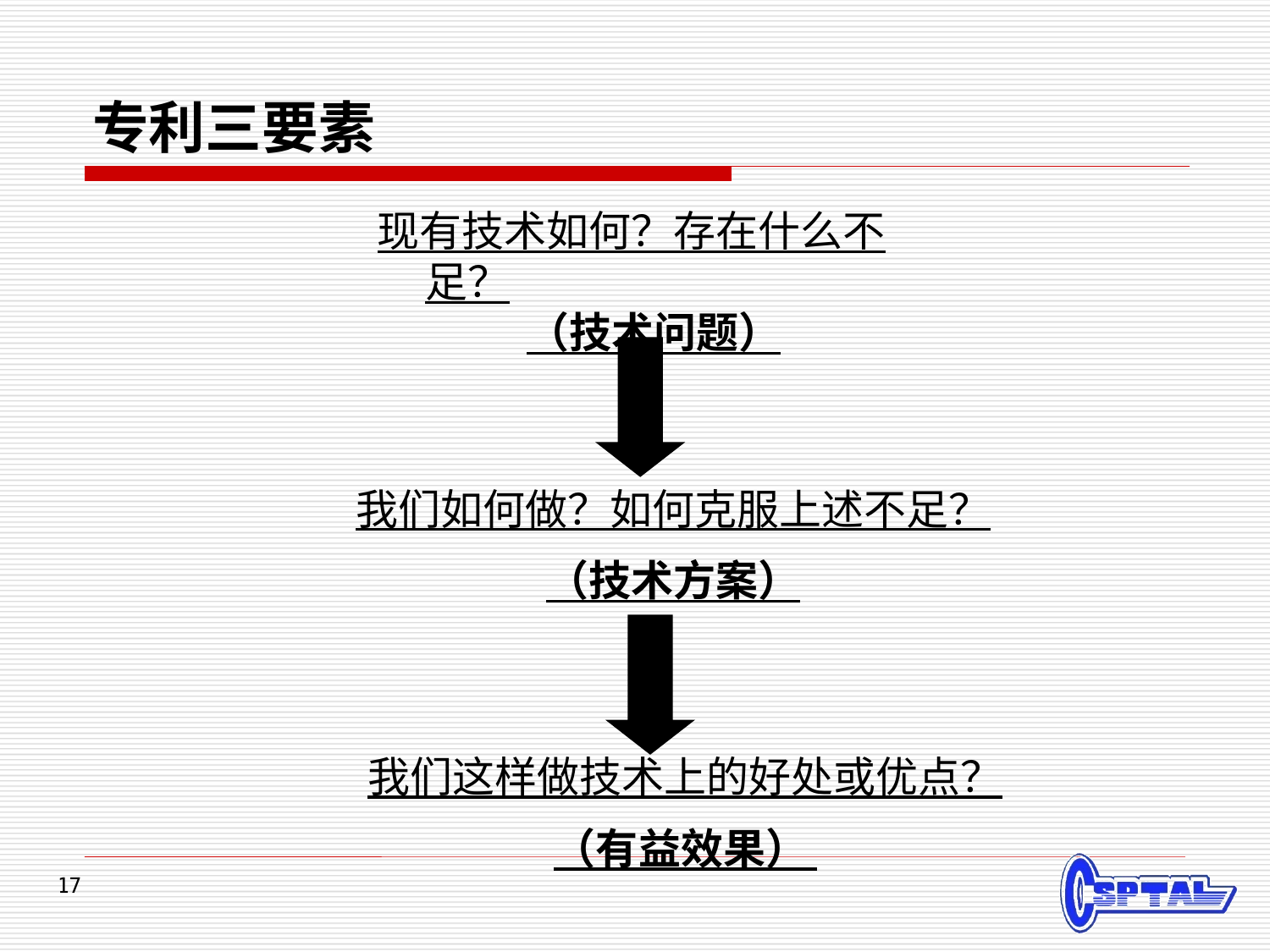

# 专利三要素
现有技术如何？存在什么不足？
（技术问题）

我们如何做？如何克服上述不足？
（技术方案）

我们这样做技术上的好处或优点？
（有益效果）
17